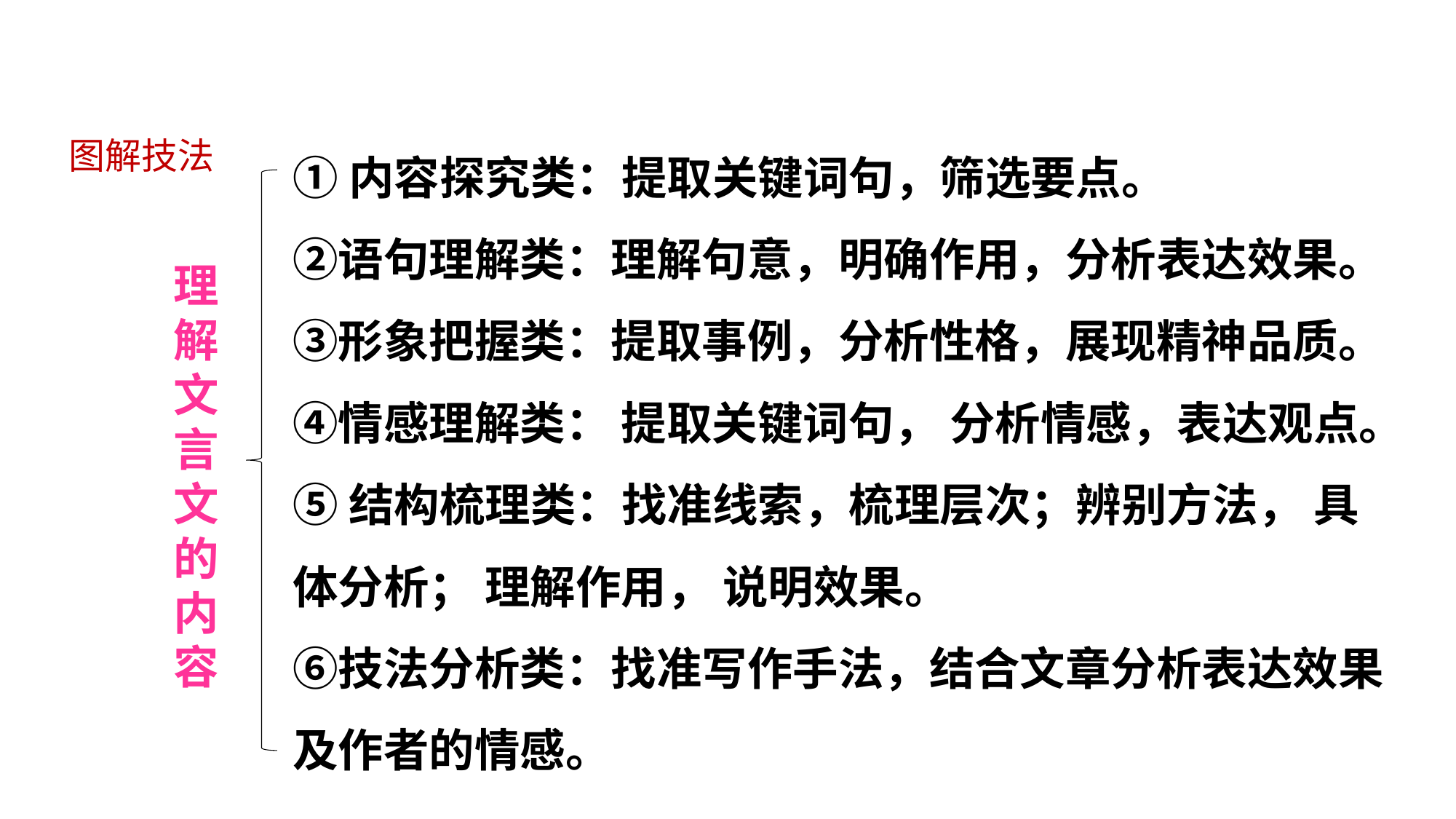

①内容探究类：提取关键词句，筛选要点。
②语句理解类：理解句意，明确作用，分析表达效果。
③形象把握类：提取事例，分析性格，展现精神品质。
④情感理解类： 提取关键词句， 分析情感，表达观点。
⑤结构梳理类：找准线索，梳理层次；辨别方法， 具体分析； 理解作用， 说明效果。
⑥技法分析类：找准写作手法，结合文章分析表达效果及作者的情感。

理
解
文
言
文
的
内
容
图解技法